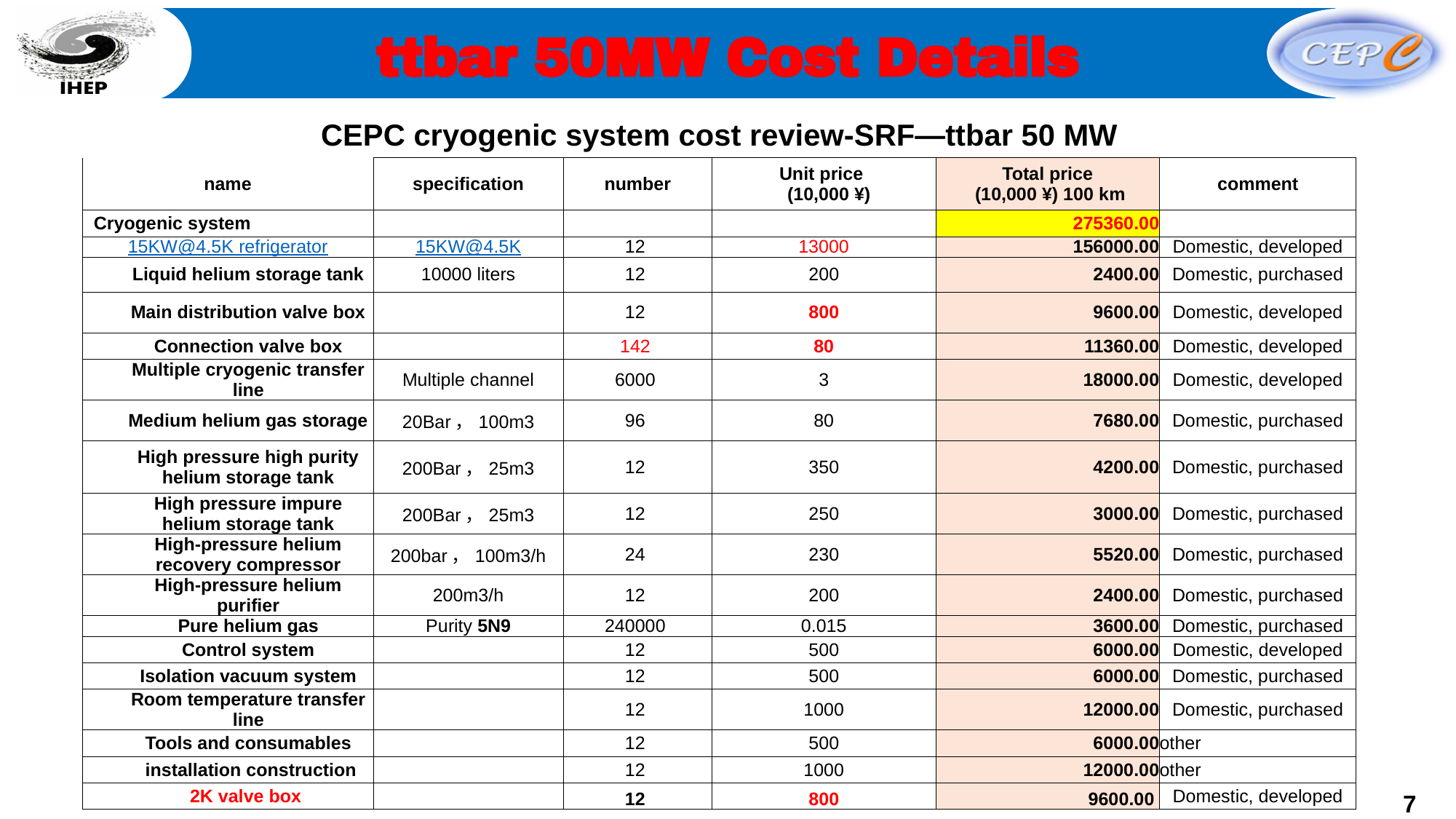

ttbar 50MW Cost Details
| CEPC cryogenic system cost review-SRF—ttbar 50 MW |  |  |  |  |  |
| --- | --- | --- | --- | --- | --- |
| name | specification | number | Unit price (10,000 ¥) | Total price (10,000 ¥) 100 km | comment |
| Cryogenic system |  |  |  | 275360.00 |  |
| 15KW@4.5K refrigerator | 15KW@4.5K | 12 | 13000 | 156000.00 | Domestic, developed |
| Liquid helium storage tank | 10000 liters | 12 | 200 | 2400.00 | Domestic, purchased |
| Main distribution valve box |  | 12 | 800 | 9600.00 | Domestic, developed |
| Connection valve box |  | 142 | 80 | 11360.00 | Domestic, developed |
| Multiple cryogenic transfer line | Multiple channel | 6000 | 3 | 18000.00 | Domestic, developed |
| Medium helium gas storage | 20Bar，100m3 | 96 | 80 | 7680.00 | Domestic, purchased |
| High pressure high purity helium storage tank | 200Bar，25m3 | 12 | 350 | 4200.00 | Domestic, purchased |
| High pressure impure helium storage tank | 200Bar，25m3 | 12 | 250 | 3000.00 | Domestic, purchased |
| High-pressure helium recovery compressor | 200bar，100m3/h | 24 | 230 | 5520.00 | Domestic, purchased |
| High-pressure helium purifier | 200m3/h | 12 | 200 | 2400.00 | Domestic, purchased |
| Pure helium gas | Purity 5N9 | 240000 | 0.015 | 3600.00 | Domestic, purchased |
| Control system |  | 12 | 500 | 6000.00 | Domestic, developed |
| Isolation vacuum system |  | 12 | 500 | 6000.00 | Domestic, purchased |
| Room temperature transfer line |  | 12 | 1000 | 12000.00 | Domestic, purchased |
| Tools and consumables |  | 12 | 500 | 6000.00 | other |
| installation construction |  | 12 | 1000 | 12000.00 | other |
| 2K valve box |  | 12 | 800 | 9600.00 | Domestic, developed |
加速器中心低温组